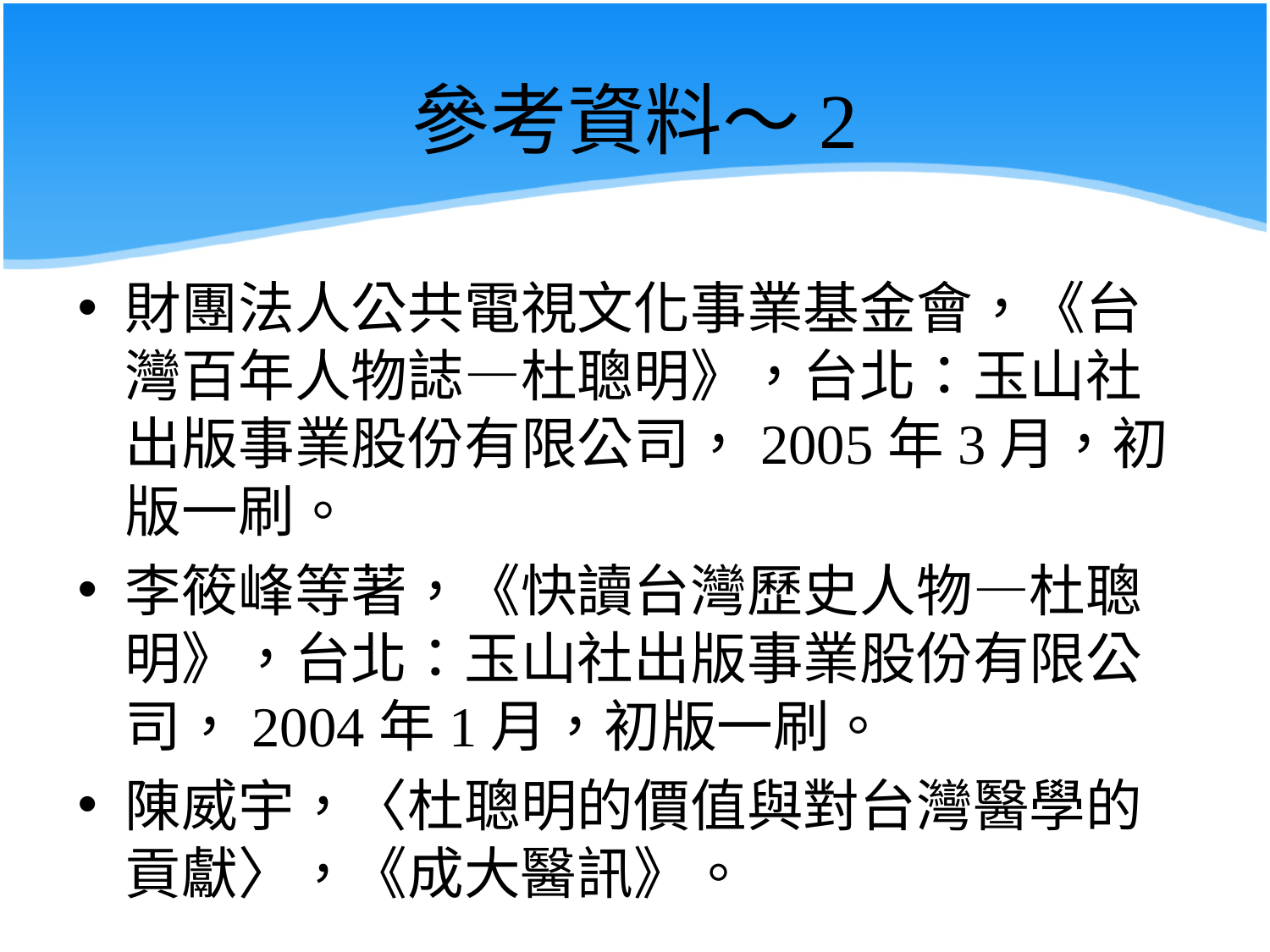

# 參考資料～2
財團法人公共電視文化事業基金會，《台灣百年人物誌—杜聰明》，台北：玉山社出版事業股份有限公司，2005年3月，初版一刷。
李筱峰等著，《快讀台灣歷史人物—杜聰明》，台北：玉山社出版事業股份有限公司，2004年1月，初版一刷。
陳威宇，〈杜聰明的價值與對台灣醫學的貢獻〉，《成大醫訊》。